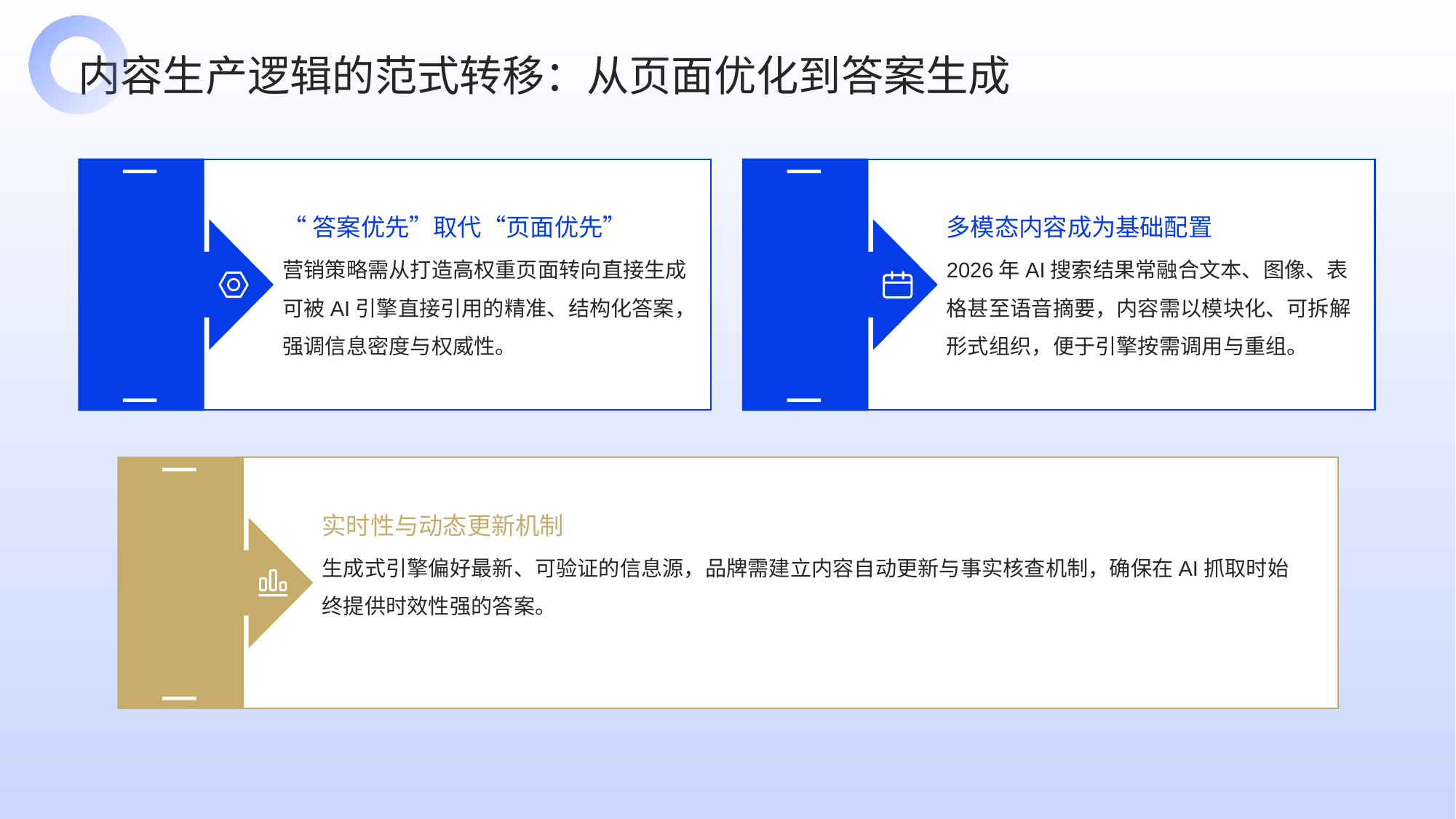

内容生产逻辑的范式转移：从页面优化到答案生成

“答案优先”取代“页面优先”
多模态内容成为基础配置
营销策略需从打造高权重页面转向直接生成可被AI引擎直接引用的精准、结构化答案，强调信息密度与权威性。
2026年AI搜索结果常融合文本、图像、表格甚至语音摘要，内容需以模块化、可拆解形式组织，便于引擎按需调用与重组。
01
02

实时性与动态更新机制
生成式引擎偏好最新、可验证的信息源，品牌需建立内容自动更新与事实核查机制，确保在AI抓取时始终提供时效性强的答案。
03